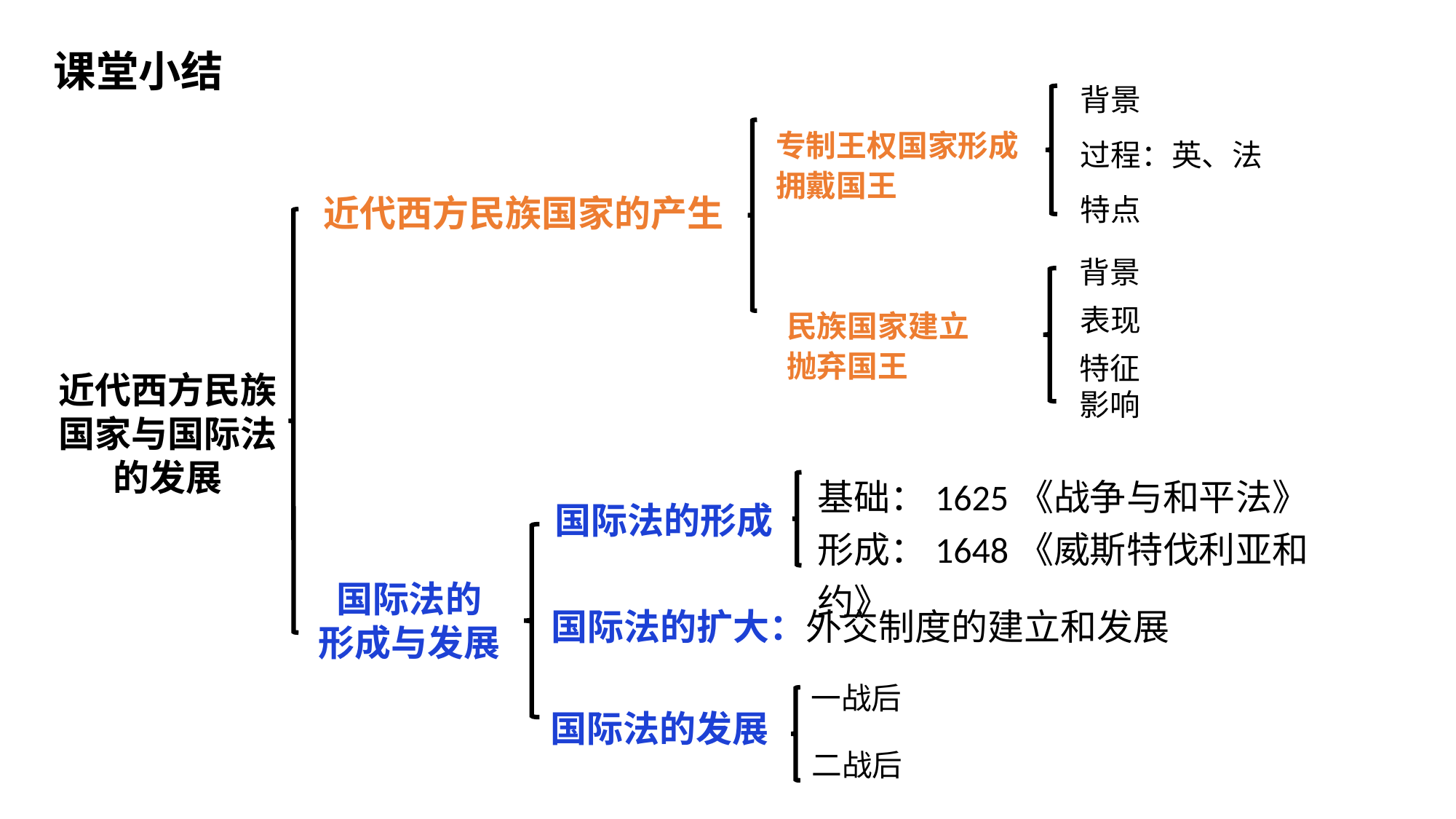

课堂小结
背景

专制王权国家形成
拥戴国王

过程：英、法
近代西方民族国家的产生
特点

背景

表现
民族国家建立
抛弃国王
特征
影响
近代西方民族国家与国际法的发展
基础：1625《战争与和平法》
形成：1648《威斯特伐利亚和约》

国际法的形成

国际法的
形成与发展
国际法的扩大：外交制度的建立和发展
一战后

国际法的发展
二战后